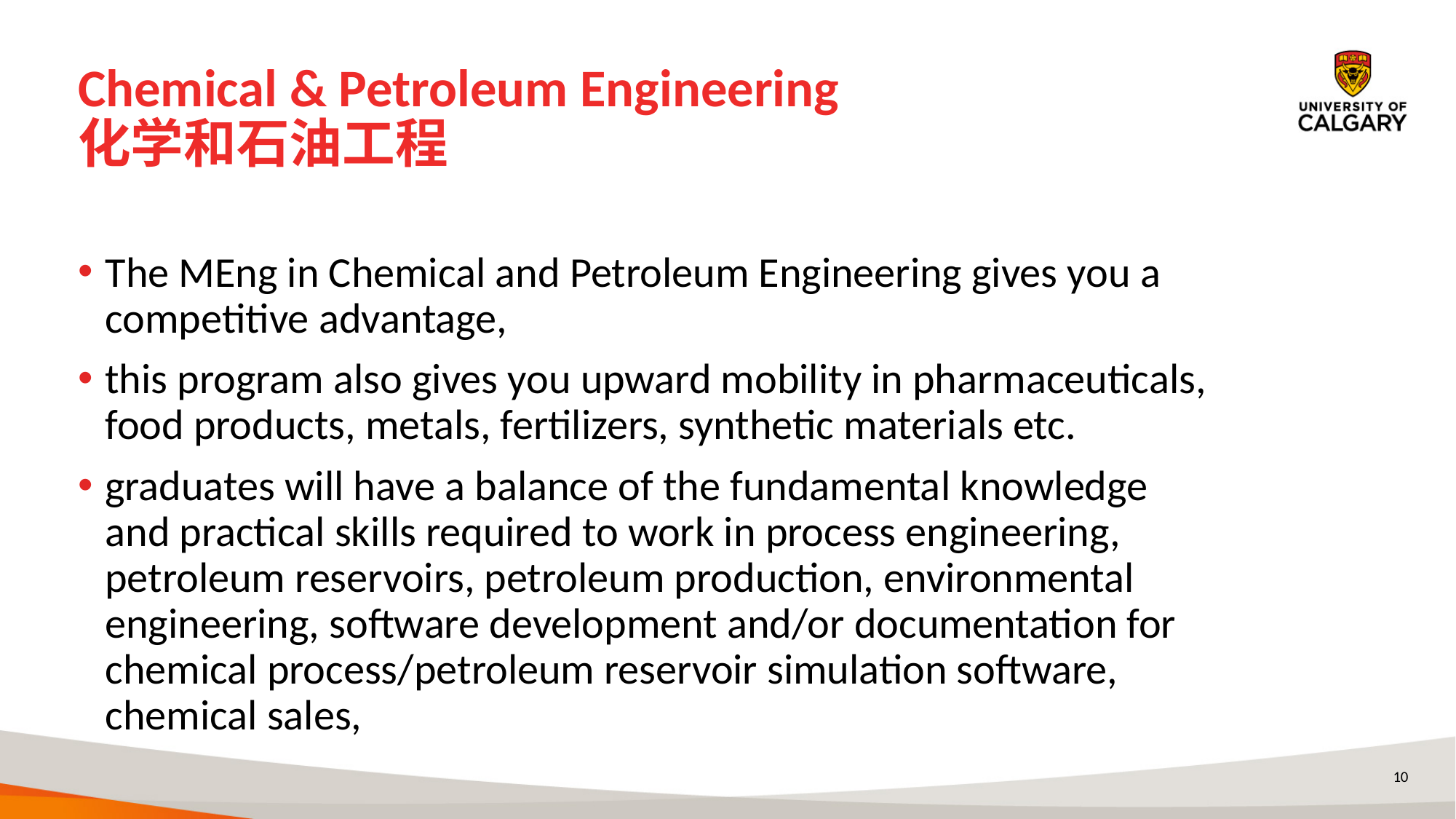

# Chemical & Petroleum Engineering 化学和石油工程

The MEng in Chemical and Petroleum Engineering gives you a competitive advantage,
this program also gives you upward mobility in pharmaceuticals, food products, metals, fertilizers, synthetic materials etc.
graduates will have a balance of the fundamental knowledge and practical skills required to work in process engineering, petroleum reservoirs, petroleum production, environmental engineering, software development and/or documentation for chemical process/petroleum reservoir simulation software, chemical sales,

10